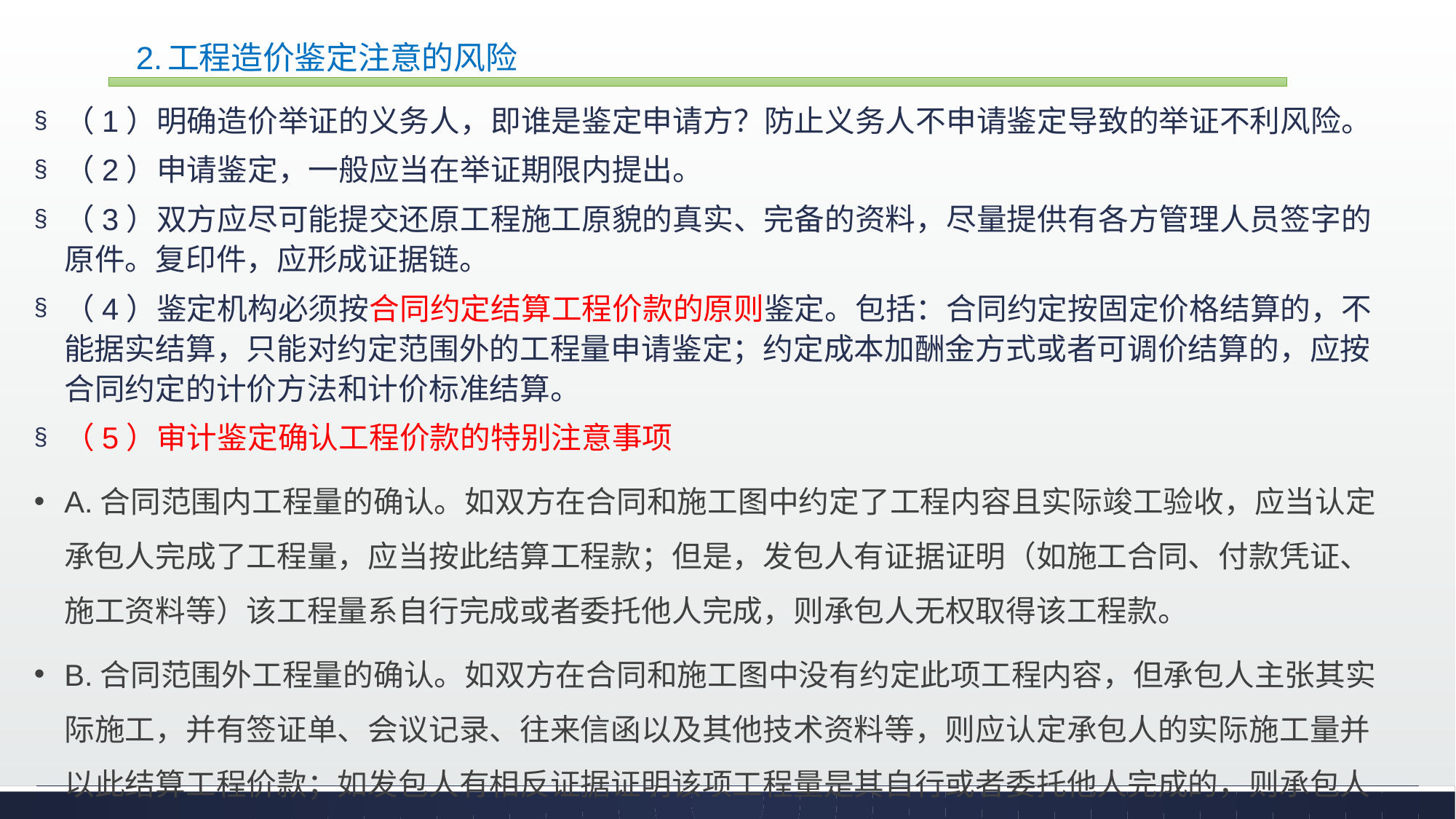

# 2.工程造价鉴定注意的风险

（1）明确造价举证的义务人，即谁是鉴定申请方？防止义务人不申请鉴定导致的举证不利风险。
（2）申请鉴定，一般应当在举证期限内提出。
（3）双方应尽可能提交还原工程施工原貌的真实、完备的资料，尽量提供有各方管理人员签字的原件。复印件，应形成证据链。
（4）鉴定机构必须按合同约定结算工程价款的原则鉴定。包括：合同约定按固定价格结算的，不能据实结算，只能对约定范围外的工程量申请鉴定；约定成本加酬金方式或者可调价结算的，应按合同约定的计价方法和计价标准结算。
（5）审计鉴定确认工程价款的特别注意事项
A.合同范围内工程量的确认。如双方在合同和施工图中约定了工程内容且实际竣工验收，应当认定承包人完成了工程量，应当按此结算工程款；但是，发包人有证据证明（如施工合同、付款凭证、施工资料等）该工程量系自行完成或者委托他人完成，则承包人无权取得该工程款。
B.合同范围外工程量的确认。如双方在合同和施工图中没有约定此项工程内容，但承包人主张其实际施工，并有签证单、会议记录、往来信函以及其他技术资料等，则应认定承包人的实际施工量并以此结算工程价款；如发包人有相反证据证明该项工程量是其自行或者委托他人完成的，则承包人无权取得该工程价款.